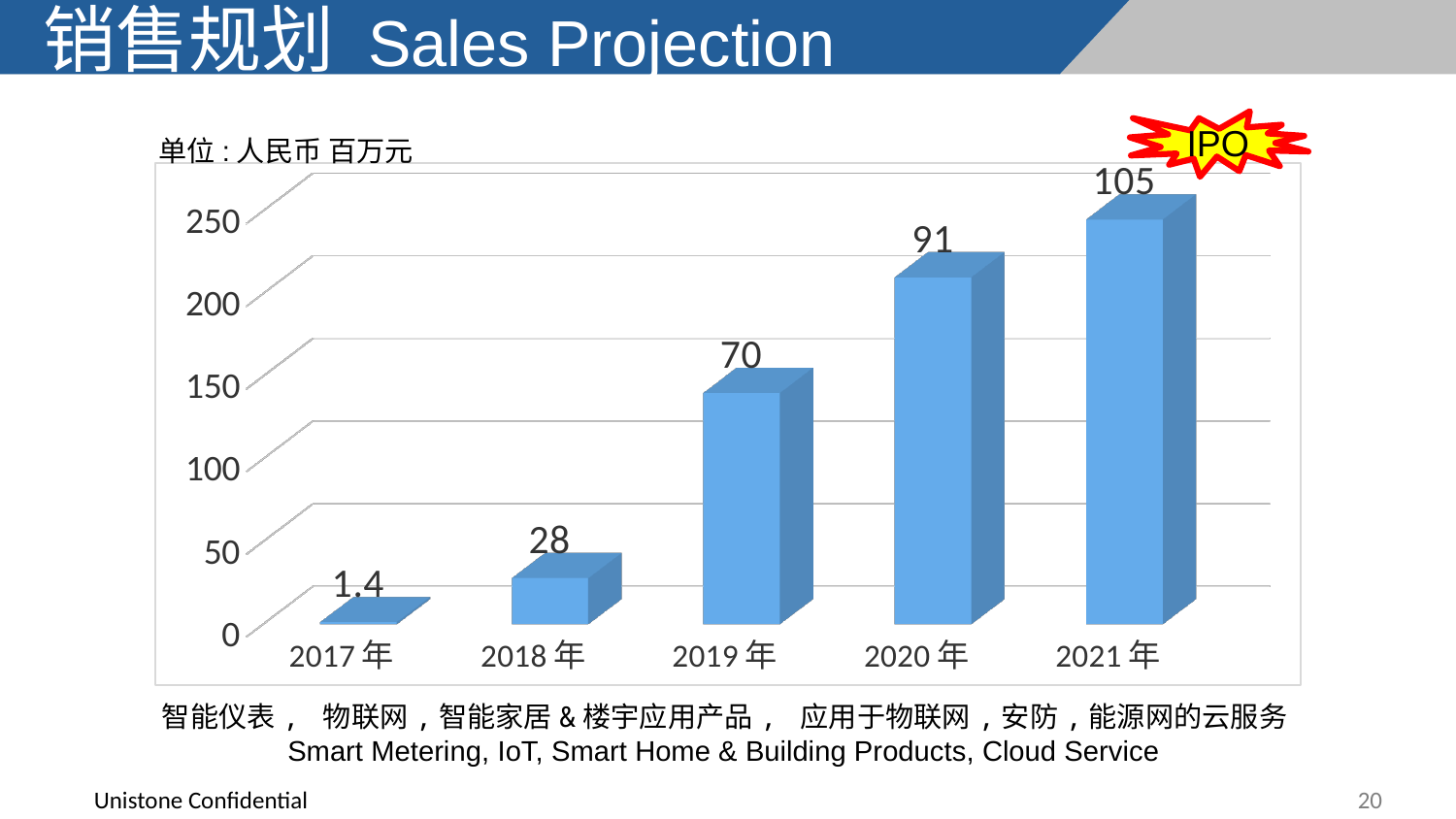

# 销售规划 Sales Projection
IPO
单位:人民币 百万元

[unsupported chart]

智能仪表, 物联网,智能家居&楼宇应用产品, 应用于物联网,安防,能源网的云服务
Smart Metering, IoT, Smart Home & Building Products, Cloud Service
20